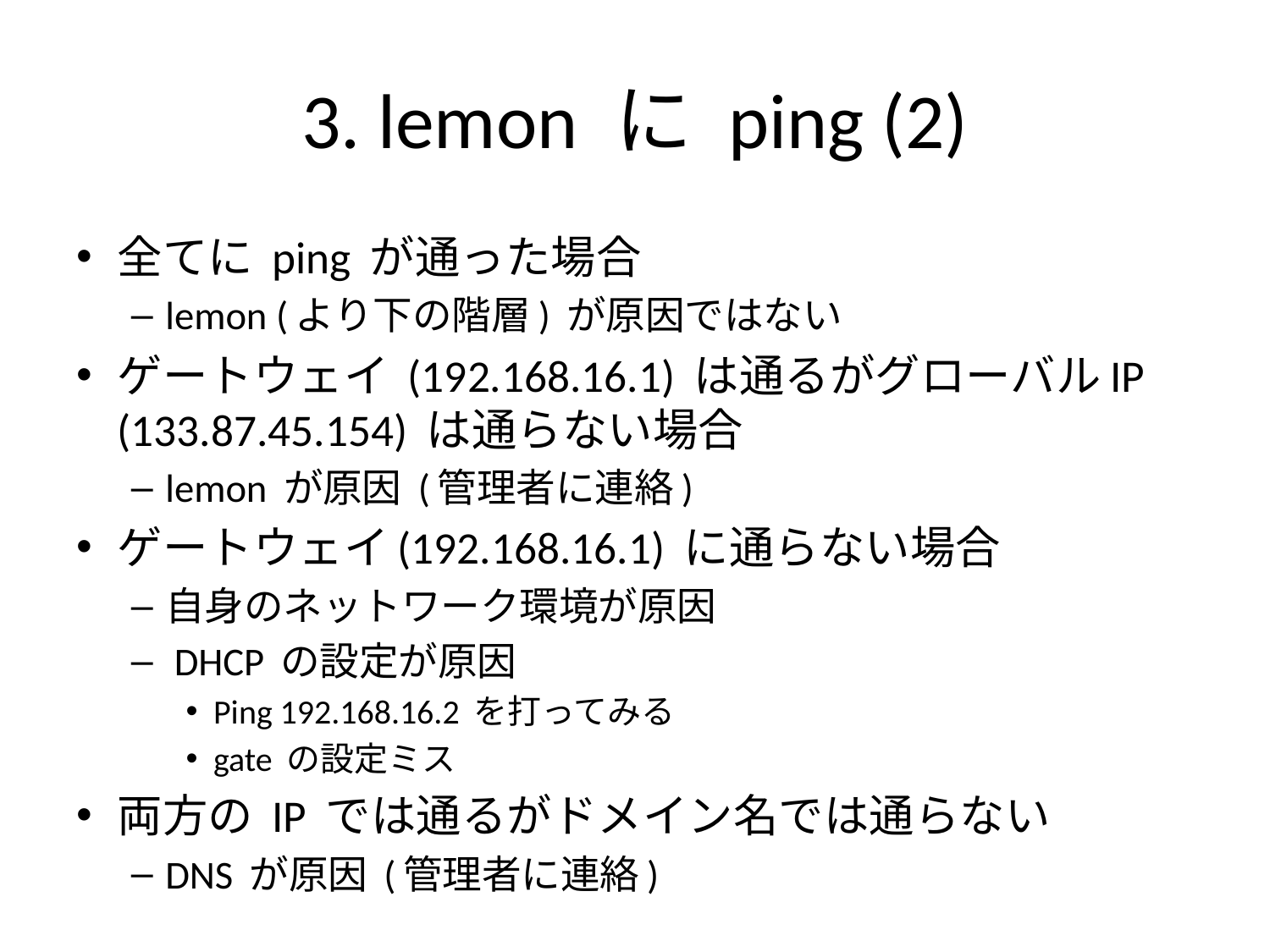

# 3. lemon に ping (2)
全てに ping が通った場合
lemon (より下の階層) が原因ではない
ゲートウェイ (192.168.16.1) は通るがグローバルIP  (133.87.45.154) は通らない場合
lemon が原因 (管理者に連絡)
ゲートウェイ(192.168.16.1) に通らない場合
自身のネットワーク環境が原因
 DHCP の設定が原因
Ping 192.168.16.2 を打ってみる
gate の設定ミス
両方の IP では通るがドメイン名では通らない
DNS が原因 (管理者に連絡)